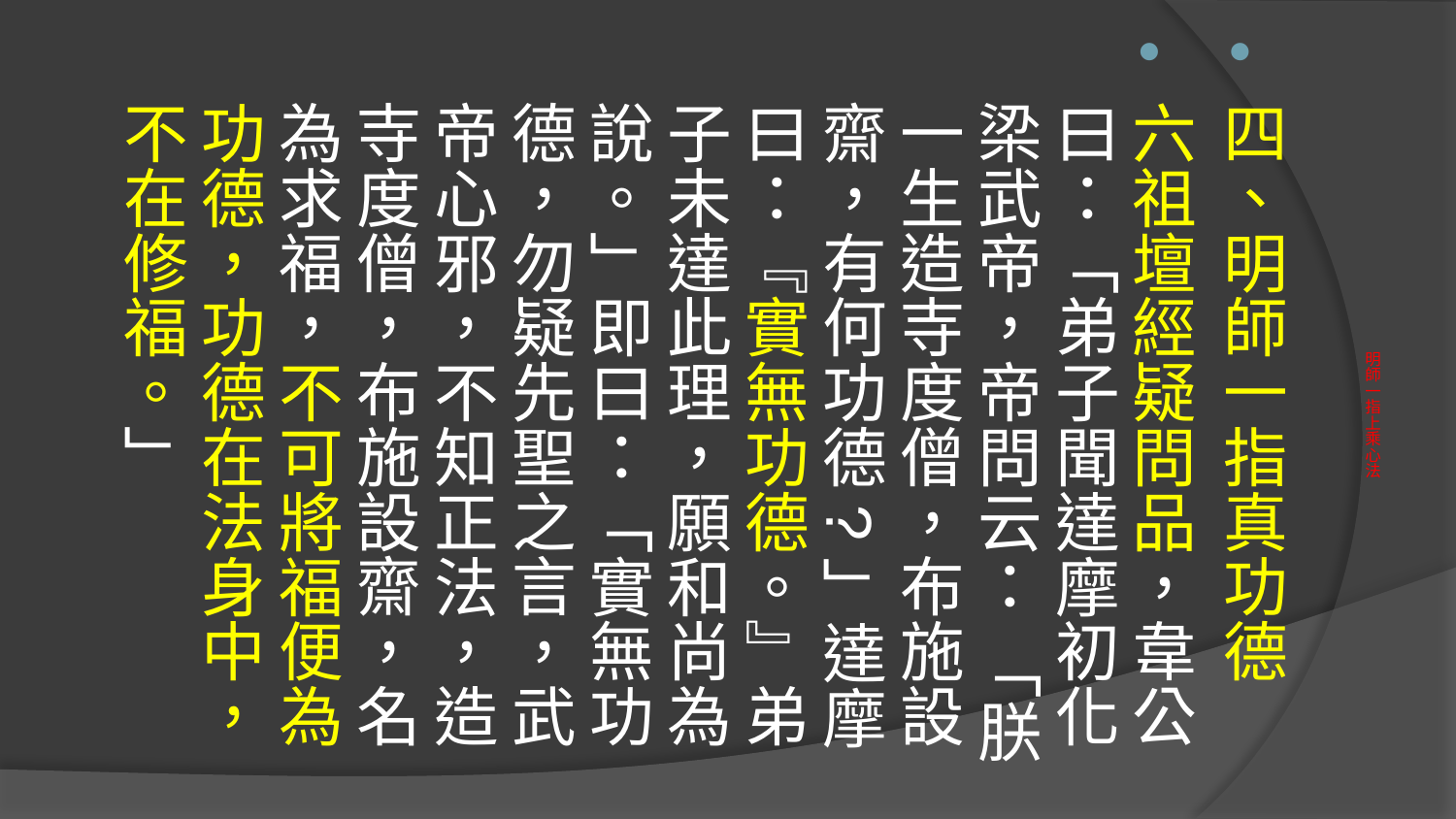

四、明師一指真功德
六祖壇經疑問品，韋公曰：「弟子聞達摩初化梁武帝，帝問云： 「朕一生造寺度僧，布施設齋，有何功德?」達摩曰：『實無功德。』弟子未達此理，願和尚為說。」即曰：「實無功德，勿疑先聖之言，武帝心邪，不知正法，造寺度僧，布施設齋，名為求福，不可將福便為功德，功德在法身中，不在修福。」

# 明師一指上乘心法